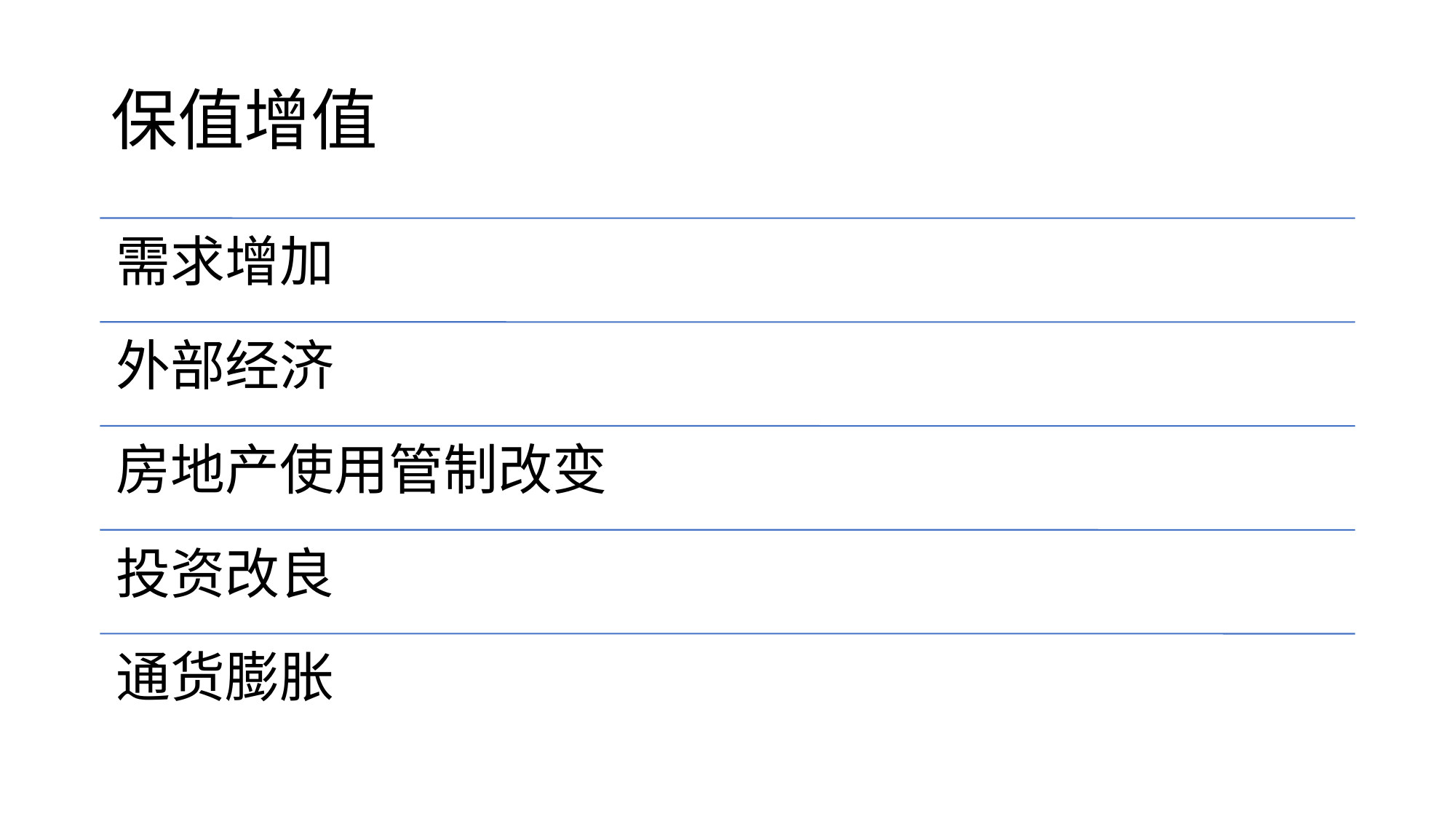

# 保值增值
需求增加
外部经济
房地产使用管制改变
投资改良
通货膨胀